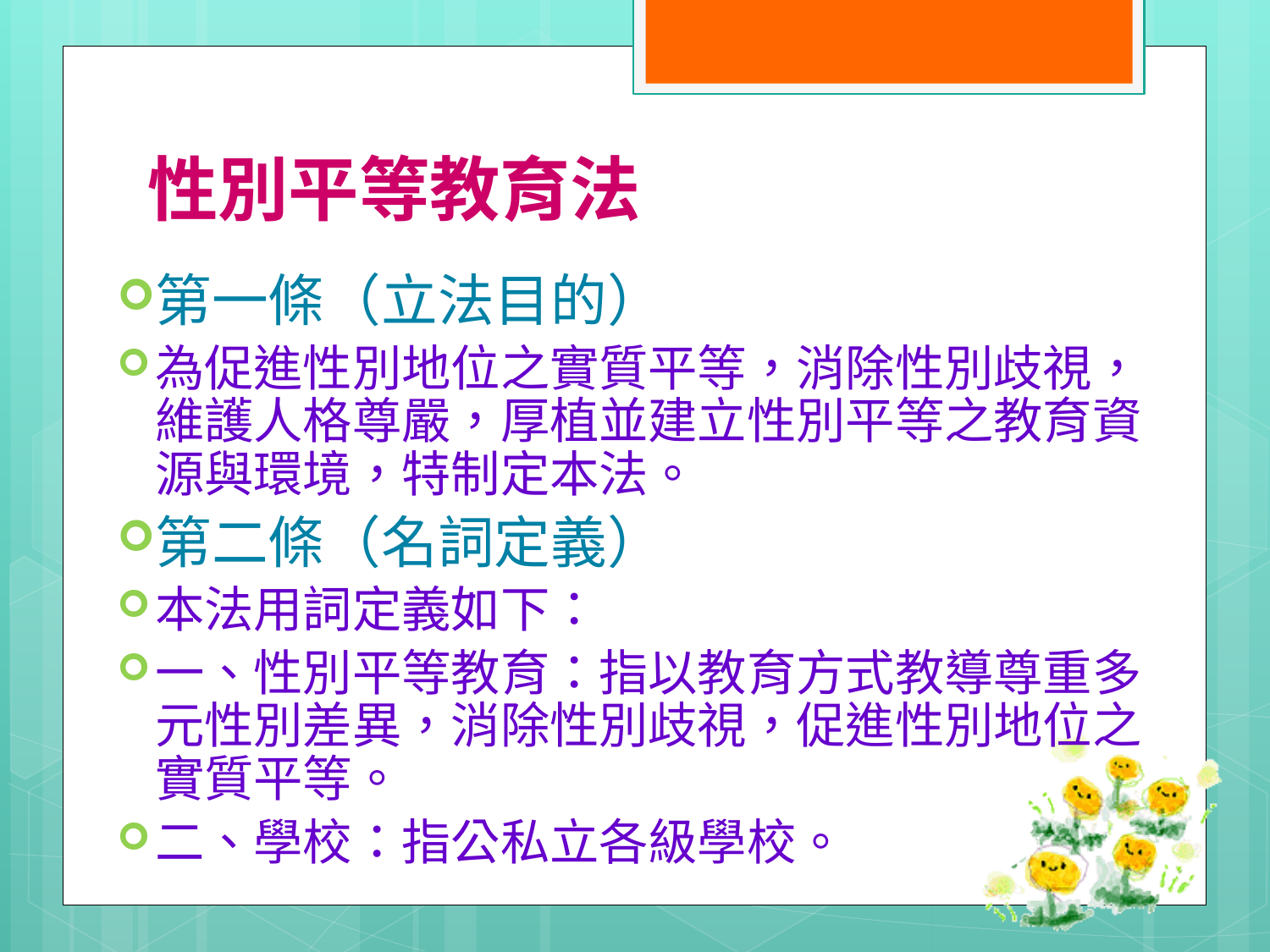

# 性別平等教育法
第一條（立法目的）
為促進性別地位之實質平等，消除性別歧視，維護人格尊嚴，厚植並建立性別平等之教育資源與環境，特制定本法。
第二條（名詞定義）
本法用詞定義如下：
一、性別平等教育：指以教育方式教導尊重多元性別差異，消除性別歧視，促進性別地位之實質平等。
二、學校：指公私立各級學校。